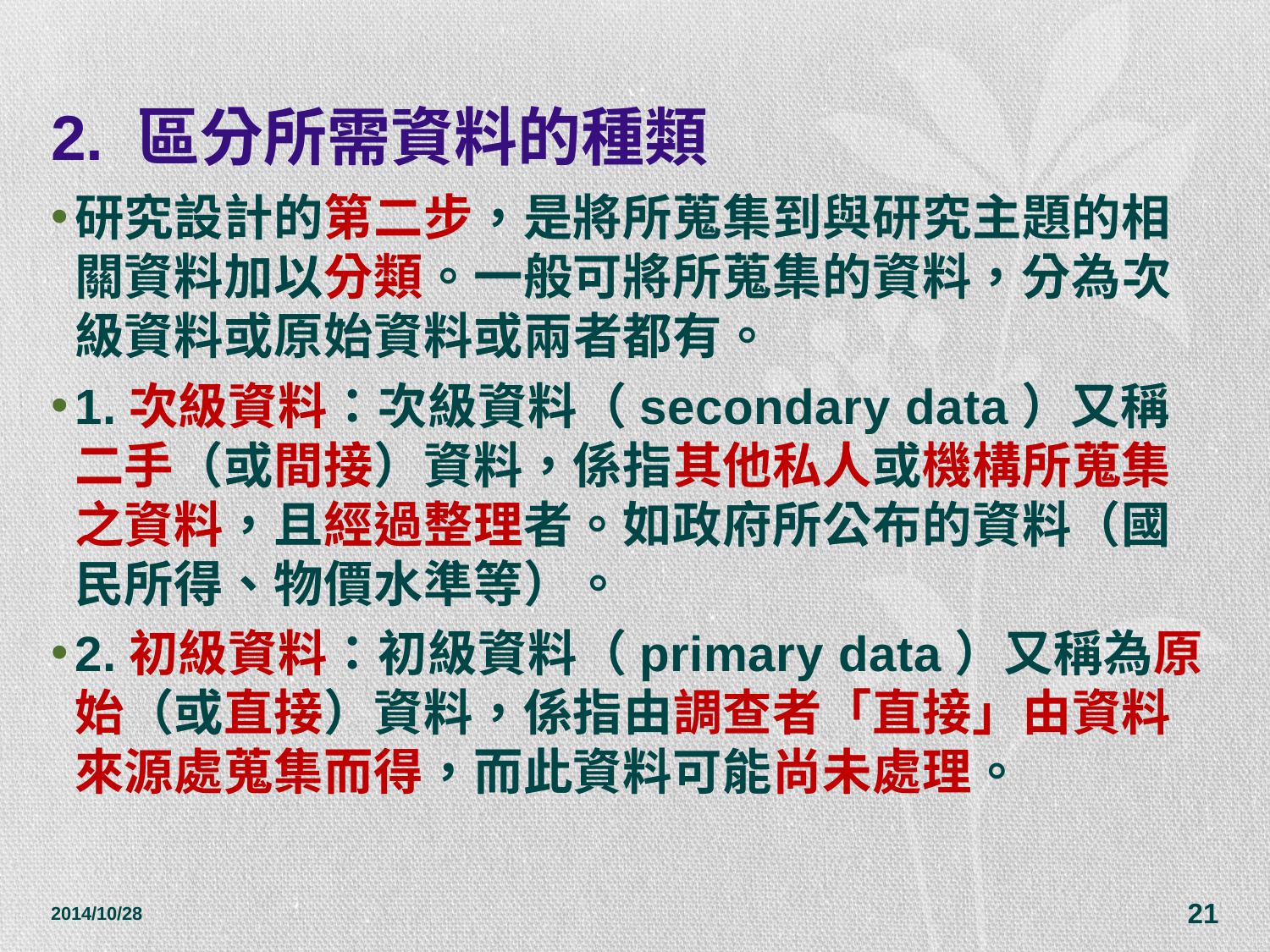

# 2. 區分所需資料的種類
研究設計的第二步，是將所蒐集到與研究主題的相關資料加以分類。一般可將所蒐集的資料，分為次級資料或原始資料或兩者都有。
1.次級資料：次級資料（secondary data）又稱二手（或間接）資料，係指其他私人或機構所蒐集之資料，且經過整理者。如政府所公布的資料（國民所得、物價水準等）。
2.初級資料：初級資料（primary data）又稱為原始（或直接）資料，係指由調查者「直接」由資料來源處蒐集而得，而此資料可能尚未處理。
2014/10/28
21